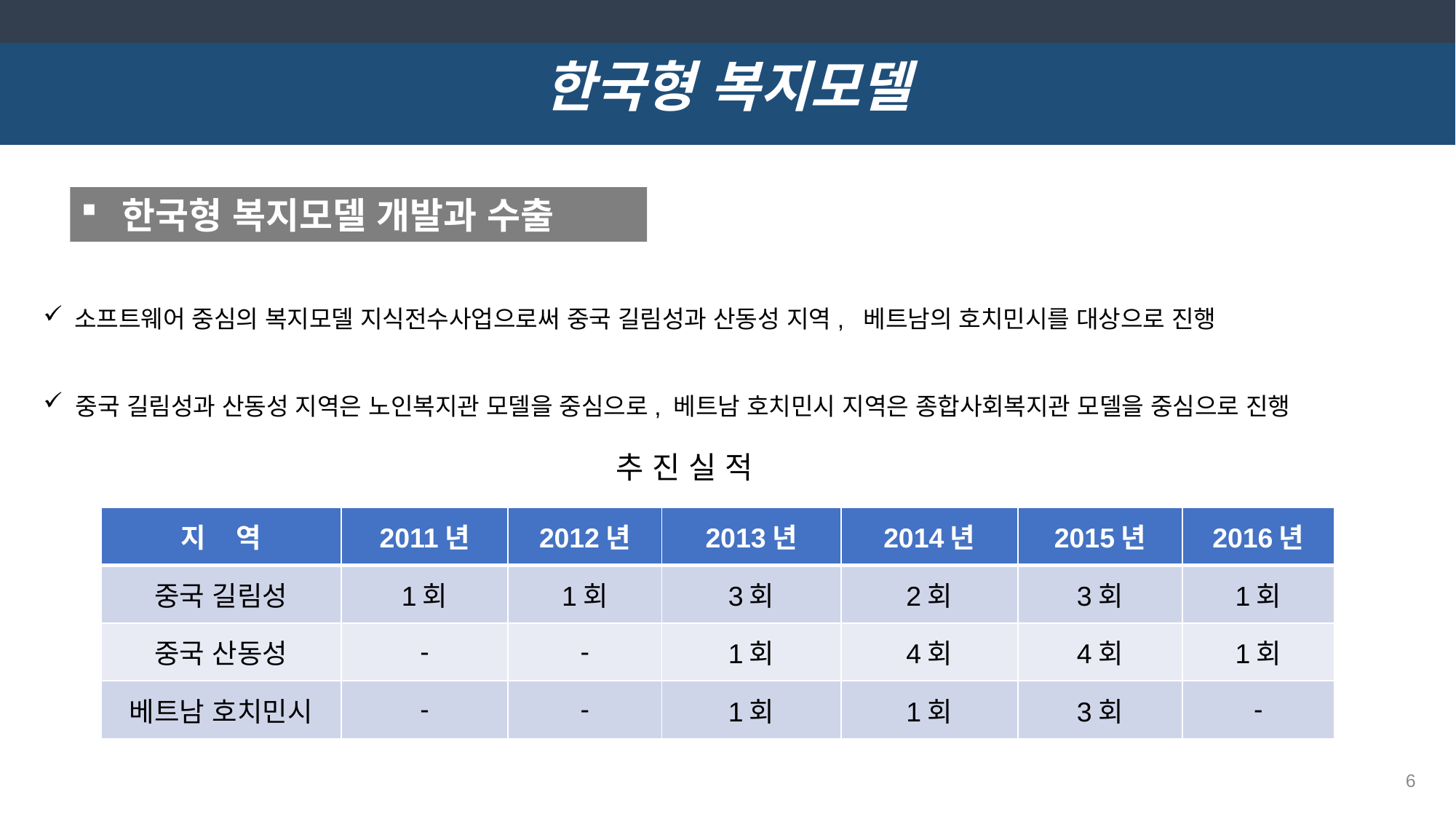

한국형 복지모델

한국형 복지모델 개발과 수출

 소프트웨어 중심의 복지모델 지식전수사업으로써 중국 길림성과 산동성 지역,  베트남의 호치민시를 대상으로 진행

 중국 길림성과 산동성 지역은 노인복지관 모델을 중심으로, 베트남 호치민시 지역은 종합사회복지관 모델을 중심으로 진행

추 진 실 적
| 지 역 | 2011년 | 2012년 | 2013년 | 2014년 | 2015년 | 2016년 |
| --- | --- | --- | --- | --- | --- | --- |
| 중국 길림성 | 1회 | 1회 | 3회 | 2회 | 3회 | 1회 |
| 중국 산동성 | - | - | 1회 | 4회 | 4회 | 1회 |
| 베트남 호치민시 | - | - | 1회 | 1회 | 3회 | - |
6